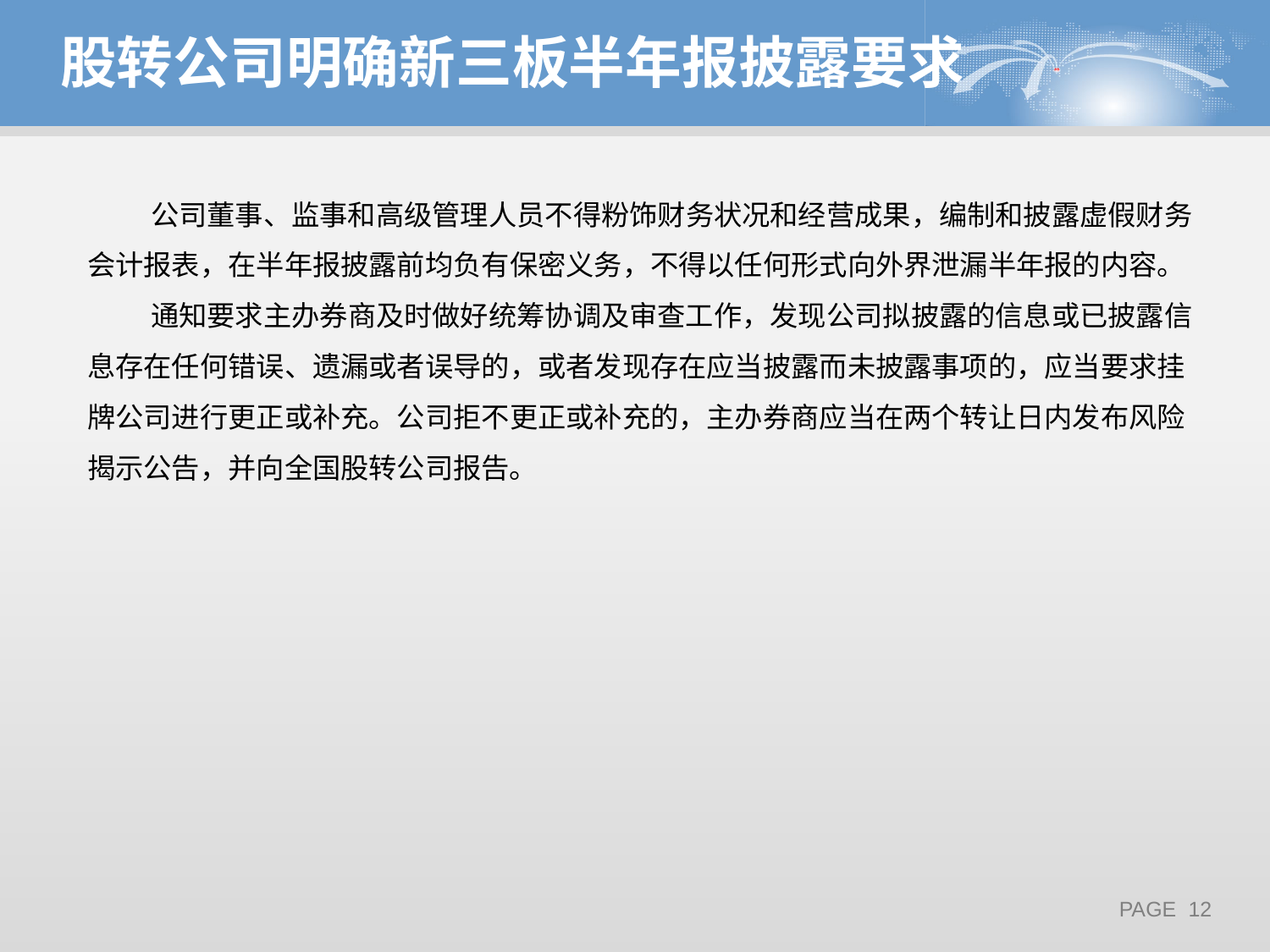

股转公司明确新三板半年报披露要求
公司董事、监事和高级管理人员不得粉饰财务状况和经营成果，编制和披露虚假财务会计报表，在半年报披露前均负有保密义务，不得以任何形式向外界泄漏半年报的内容。
通知要求主办券商及时做好统筹协调及审查工作，发现公司拟披露的信息或已披露信息存在任何错误、遗漏或者误导的，或者发现存在应当披露而未披露事项的，应当要求挂牌公司进行更正或补充。公司拒不更正或补充的，主办券商应当在两个转让日内发布风险揭示公告，并向全国股转公司报告。